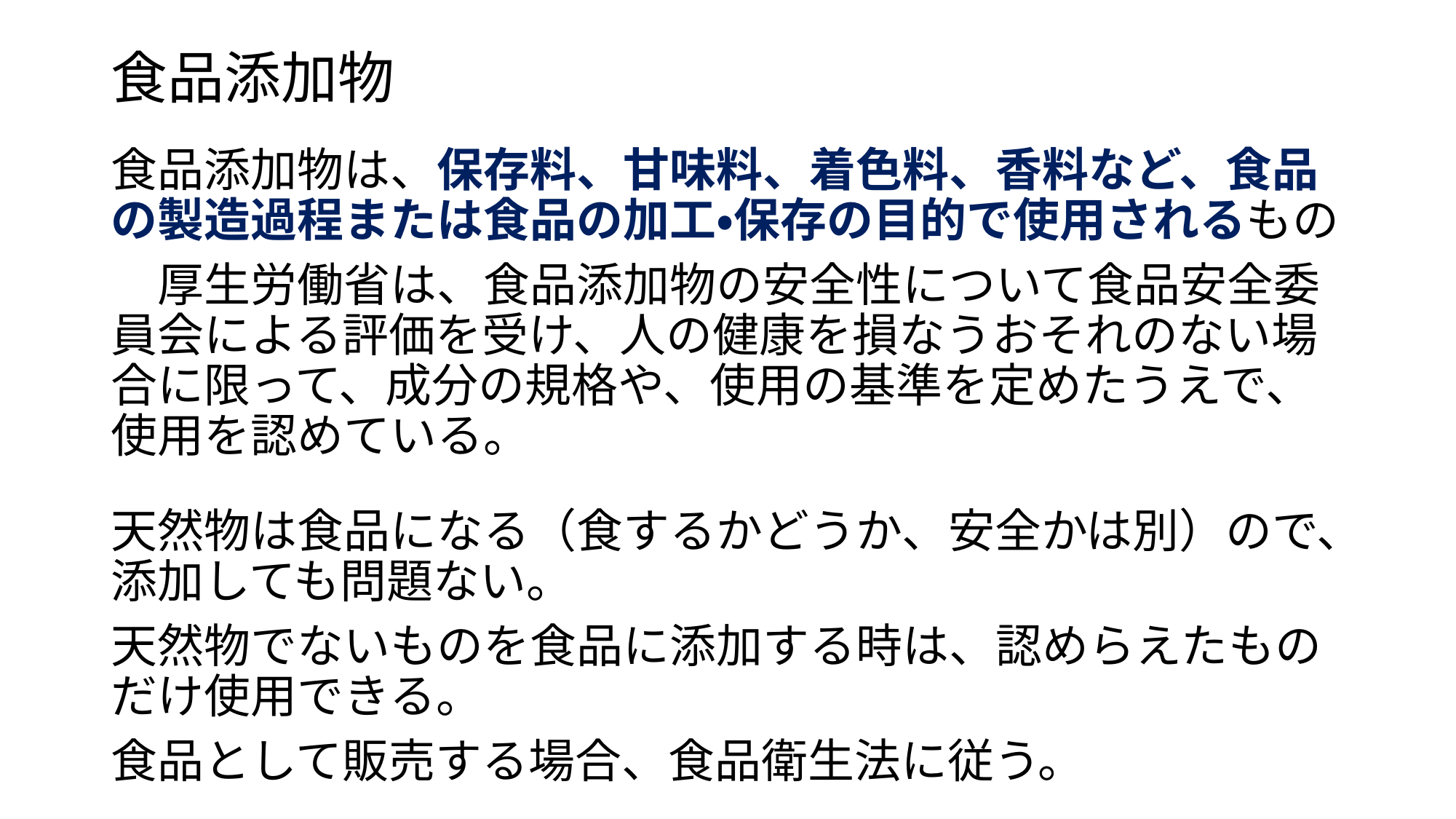

# 食品添加物
食品添加物は、保存料、甘味料、着色料、香料など、食品の製造過程または食品の加工・保存の目的で使用されるもの
　厚生労働省は、食品添加物の安全性について食品安全委員会による評価を受け、人の健康を損なうおそれのない場合に限って、成分の規格や、使用の基準を定めたうえで、使用を認めている。

天然物は食品になる（食するかどうか、安全かは別）ので、添加しても問題ない。
天然物でないものを食品に添加する時は、認めらえたものだけ使用できる。
食品として販売する場合、食品衛生法に従う。